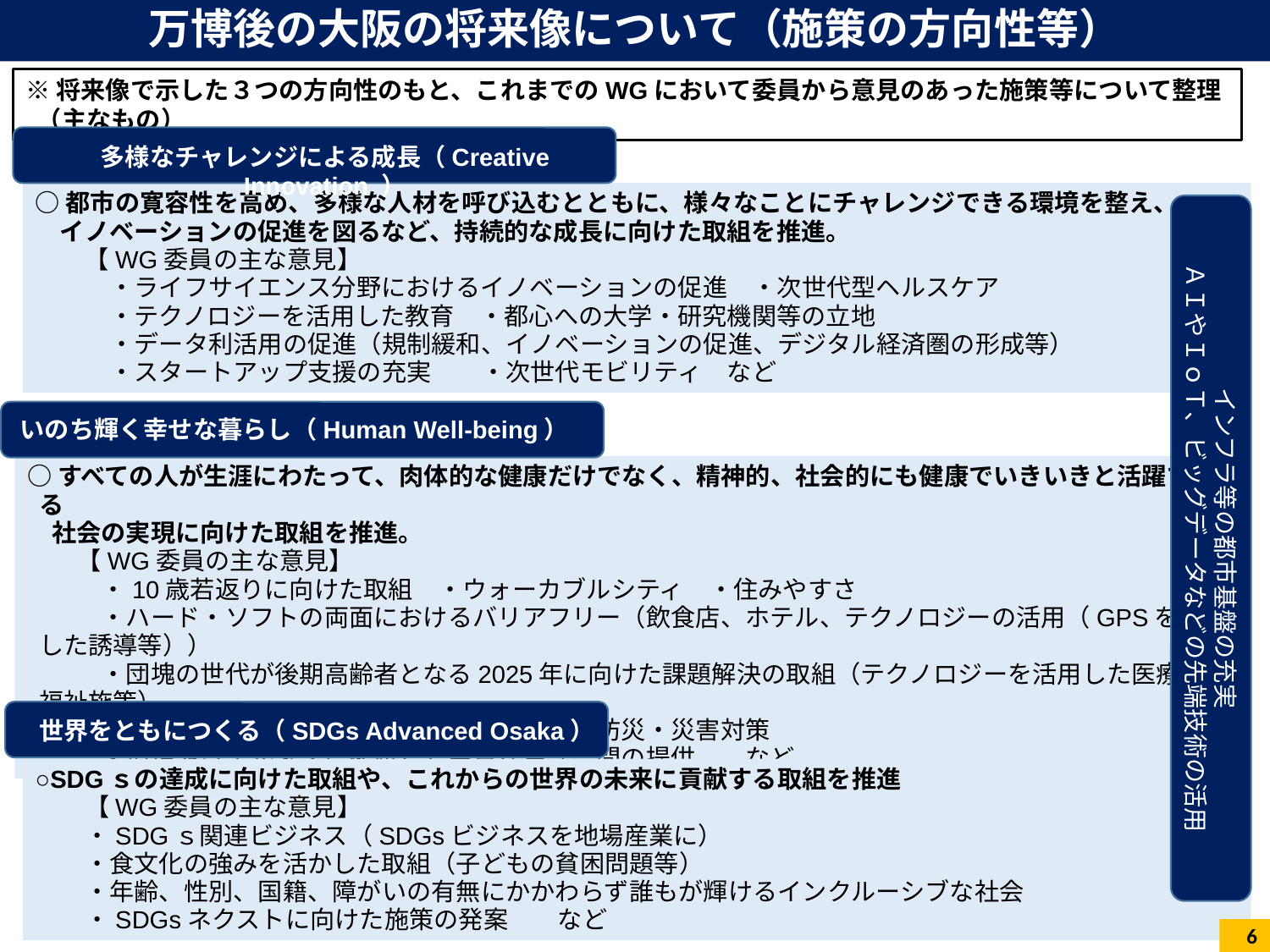

万博後の大阪の将来像について（施策の方向性等）
※将来像で示した３つの方向性のもと、これまでのWGにおいて委員から意見のあった施策等について整理（主なもの）

多様なチャレンジによる成長（Creative Innovation ）
○都市の寛容性を高め、多様な人材を呼び込むとともに、様々なことにチャレンジできる環境を整え、
　イノベーションの促進を図るなど、持続的な成長に向けた取組を推進。
　　【WG委員の主な意見】
　　　・ライフサイエンス分野におけるイノベーションの促進　・次世代型ヘルスケア
　　　・テクノロジーを活用した教育　・都心への大学・研究機関等の立地
　　　・データ利活用の促進（規制緩和、イノベーションの促進、デジタル経済圏の形成等）
　　　・スタートアップ支援の充実　　・次世代モビリティ　など
インフラ等の都市基盤の充実
ＡＩやＩｏＴ、ビッグデータなどの先端技術の活用

いのち輝く幸せな暮らし（Human Well-being）
○すべての人が生涯にわたって、肉体的な健康だけでなく、精神的、社会的にも健康でいきいきと活躍できる
　社会の実現に向けた取組を推進。
　　【WG委員の主な意見】
　　　・10歳若返りに向けた取組　・ウォーカブルシティ　・住みやすさ
　　　・ハード・ソフトの両面におけるバリアフリー（飲食店、ホテル、テクノロジーの活用（GPSを活用した誘導等））
　　　・団塊の世代が後期高齢者となる2025年に向けた課題解決の取組（テクノロジーを活用した医療・福祉施策）
　　　・災害の教訓を活かす　・新技術を活かした防災・災害対策
　　　・環境やウエルネスに配慮した高質な生活空間の提供　　など

世界をともにつくる（SDGs Advanced Osaka）
○SDGｓの達成に向けた取組や、これからの世界の未来に貢献する取組を推進
　　【WG委員の主な意見】
　　・SDGｓ関連ビジネス（SDGsビジネスを地場産業に）
　　・食文化の強みを活かした取組（子どもの貧困問題等）
　　・年齢、性別、国籍、障がいの有無にかかわらず誰もが輝けるインクルーシブな社会
　　・SDGsネクストに向けた施策の発案　　など
6